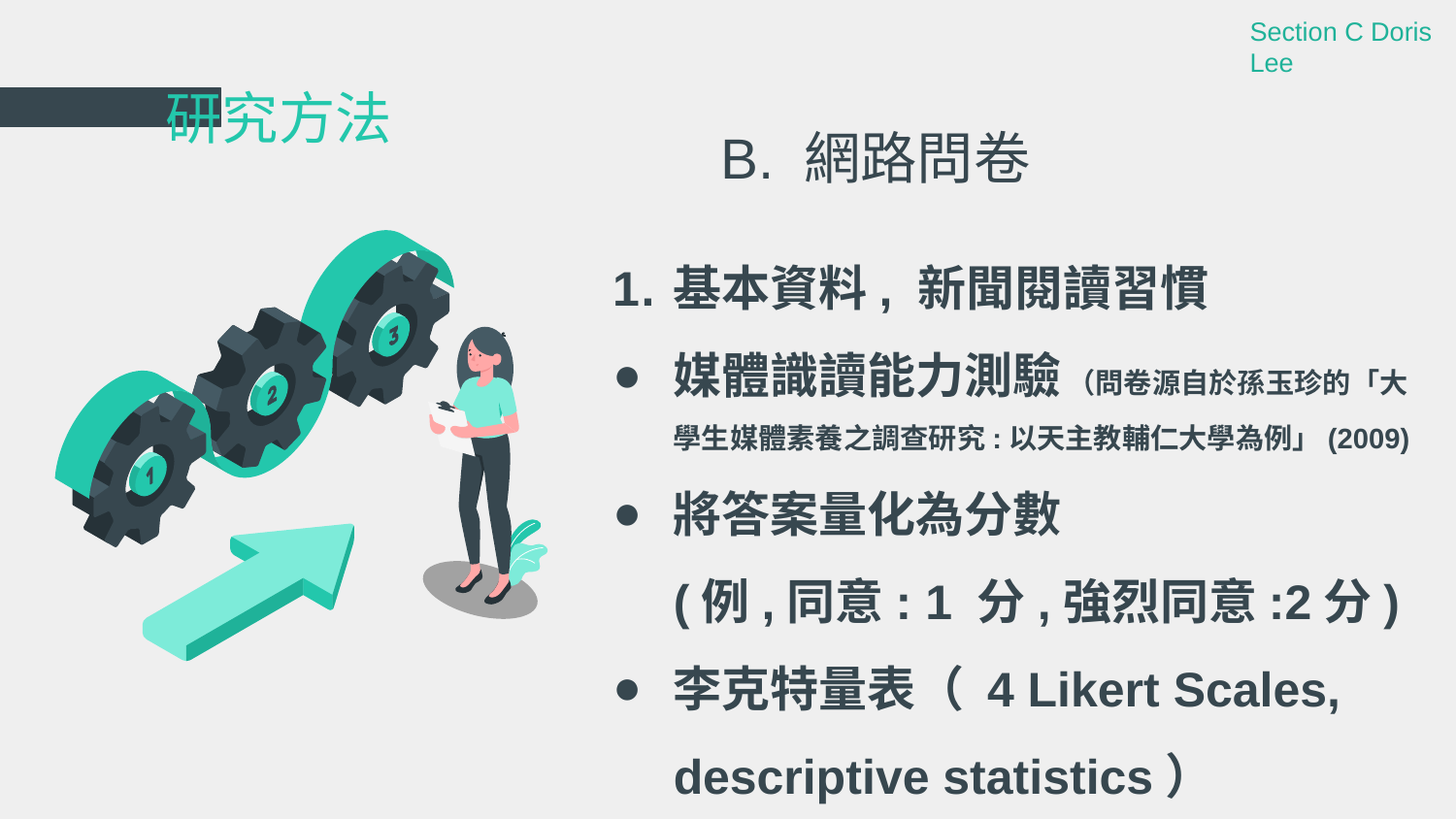

Section C Doris Lee
# 研究方法
B. 網路問卷
基本資料, 新聞閱讀習慣
媒體識讀能力測驗 （問卷源自於孫玉珍的「大學生媒體素養之調查研究:以天主教輔仁大學為例」(2009)
將答案量化為分數
(例,同意: 1 分,強烈同意:2分)
李克特量表（ 4 Likert Scales, descriptive statistics）